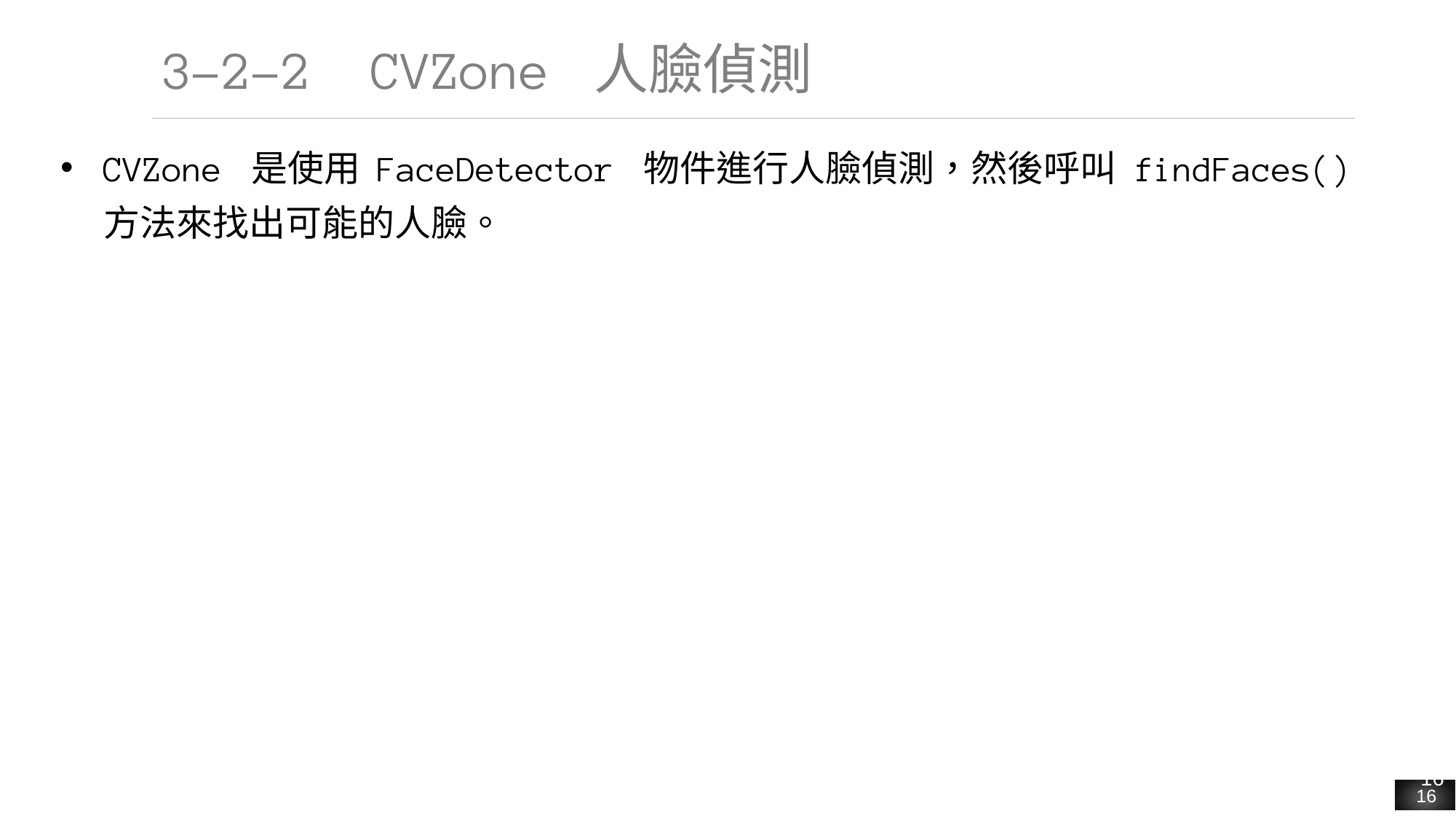

# 3-2-2  CVZone 人臉偵測
CVZone 是使用 FaceDetector 物件進行人臉偵測，然後呼叫 findFaces() 方法來找出可能的人臉。

16